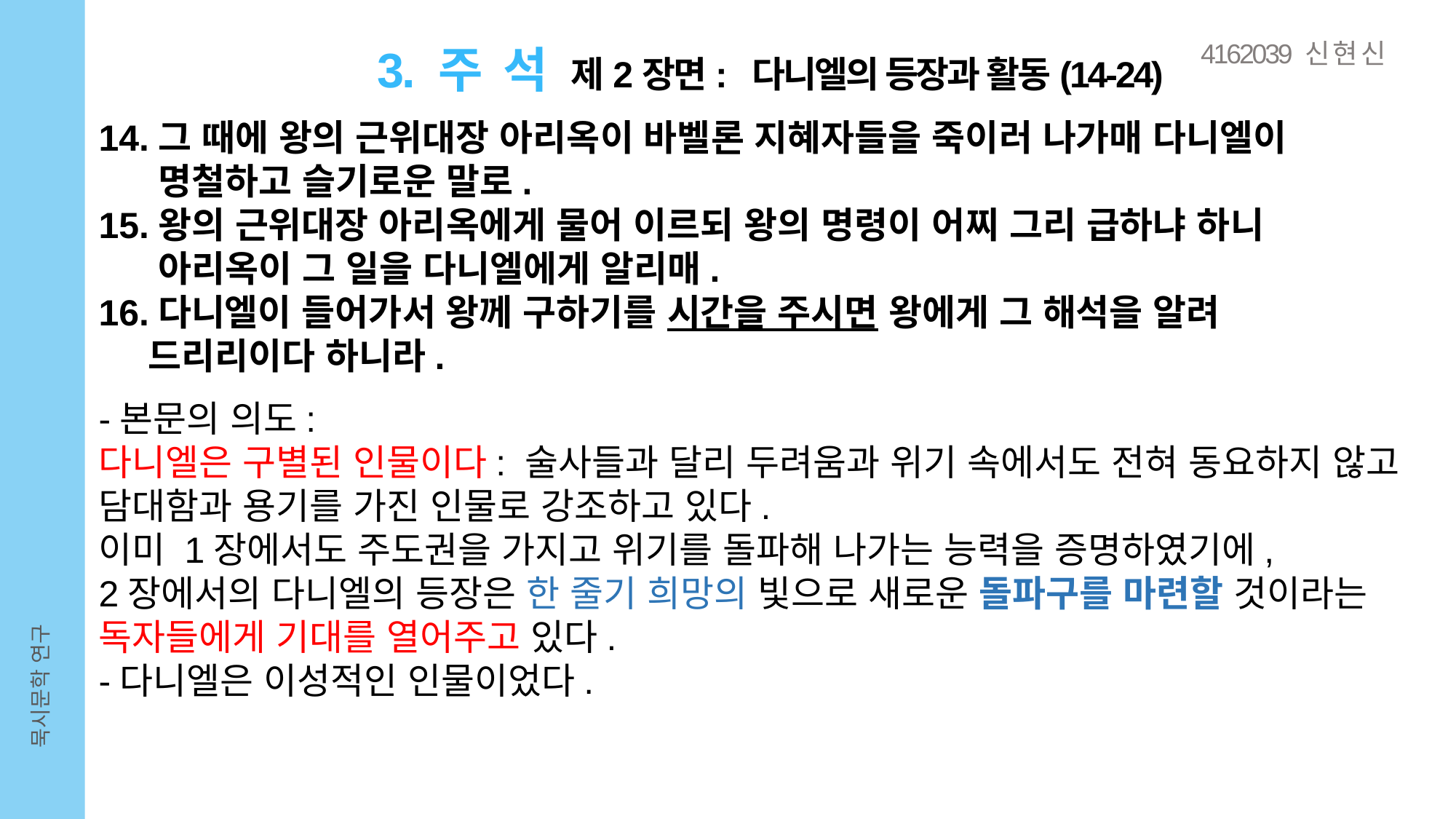

4162039 신 현 신
3. 주  석  제2장면:  다니엘의 등장과 활동(14-24)
14.그 때에 왕의 근위대장 아리옥이 바벨론 지혜자들을 죽이러 나가매 다니엘이
     명철하고 슬기로운 말로.
15.왕의 근위대장 아리옥에게 물어 이르되 왕의 명령이 어찌 그리 급하냐 하니
     아리옥이 그 일을 다니엘에게 알리매.
16.다니엘이 들어가서 왕께 구하기를 시간을 주시면 왕에게 그 해석을 알려
    드리리이다 하니라.

-본문의 의도:
다니엘은 구별된 인물이다: 술사들과 달리 두려움과 위기 속에서도 전혀 동요하지 않고 담대함과 용기를 가진 인물로 강조하고 있다.
이미 1장에서도 주도권을 가지고 위기를 돌파해 나가는 능력을 증명하였기에,
2장에서의 다니엘의 등장은 한 줄기 희망의 빛으로 새로운 돌파구를 마련할 것이라는 독자들에게 기대를 열어주고 있다.
-다니엘은 이성적인 인물이었다.
묵시문학 연구